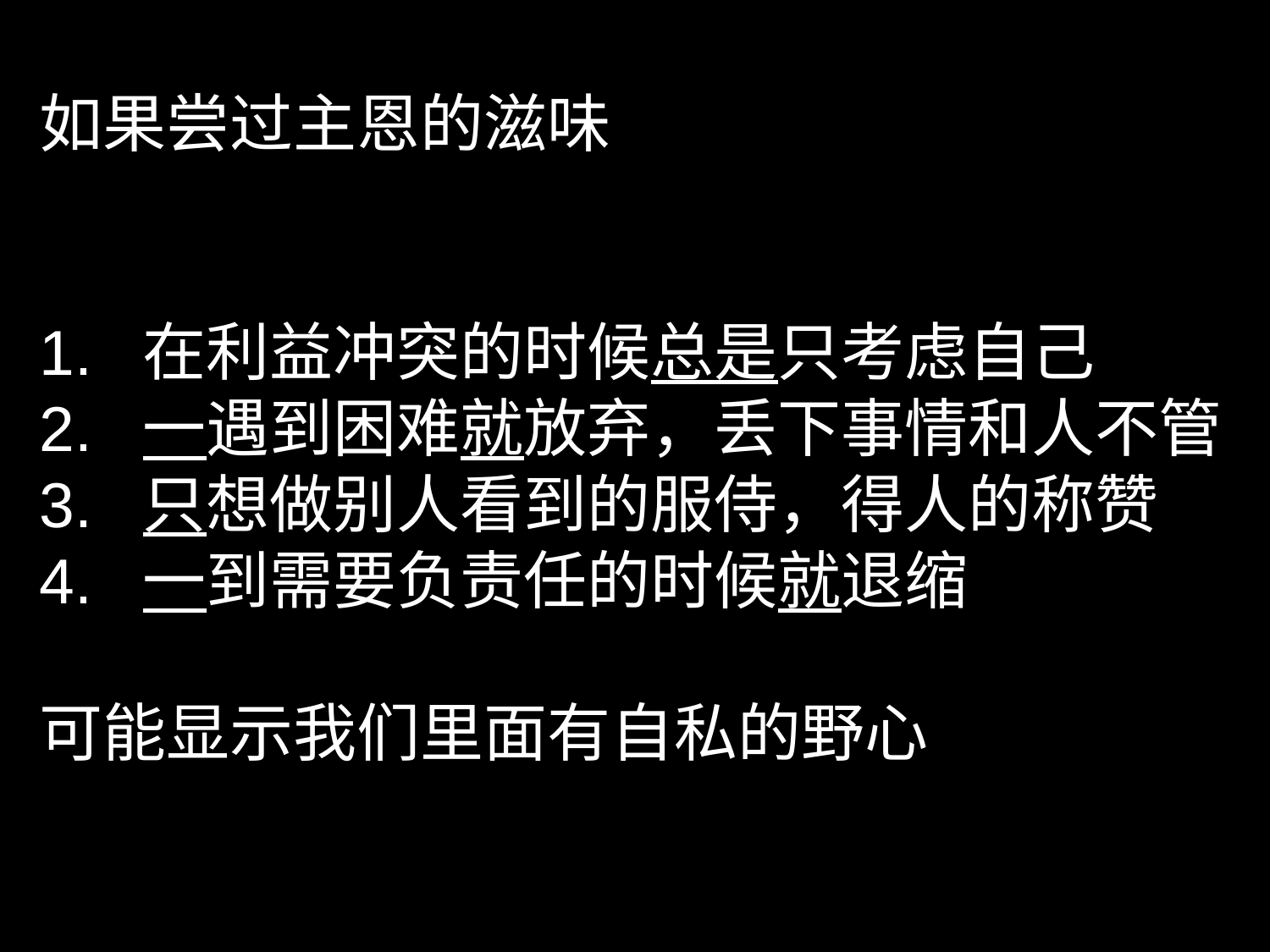

如果尝过主恩的滋味

在利益冲突的时候总是只考虑自己
一遇到困难就放弃，丢下事情和人不管
只想做别人看到的服侍，得人的称赞
一到需要负责任的时候就退缩

可能显示我们里面有自私的野心